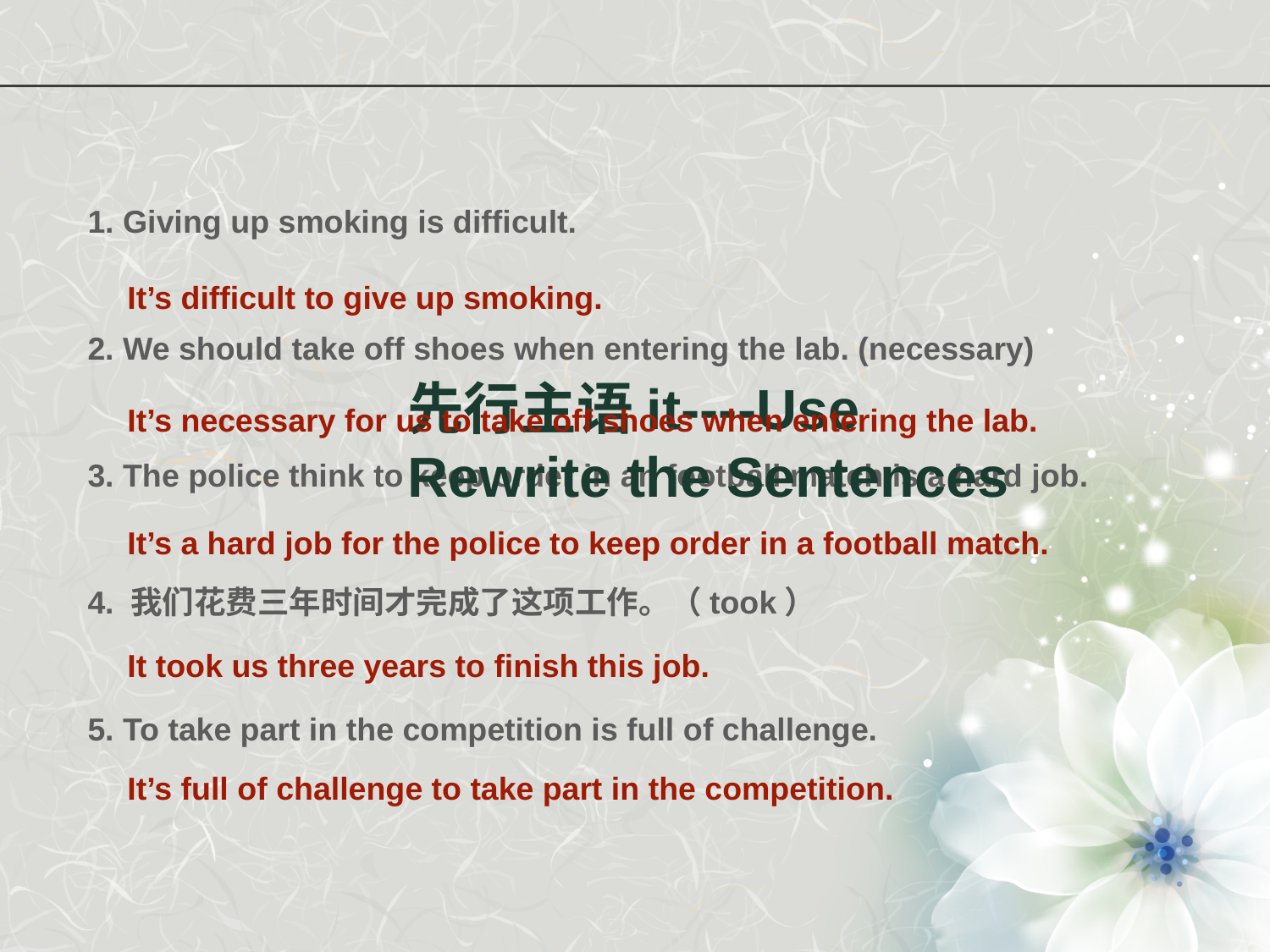

1. Giving up smoking is difficult.

2. We should take off shoes when entering the lab. (necessary)

3. The police think to keep order in an football match is a hard job.

4. 我们花费三年时间才完成了这项工作。（took）

5. To take part in the competition is full of challenge.

It’s difficult to give up smoking.

It’s necessary for us to take off shoes when entering the lab.

It’s a hard job for the police to keep order in a football match.

It took us three years to finish this job.

It’s full of challenge to take part in the competition.

先行主语it----Use      Rewrite the Sentences